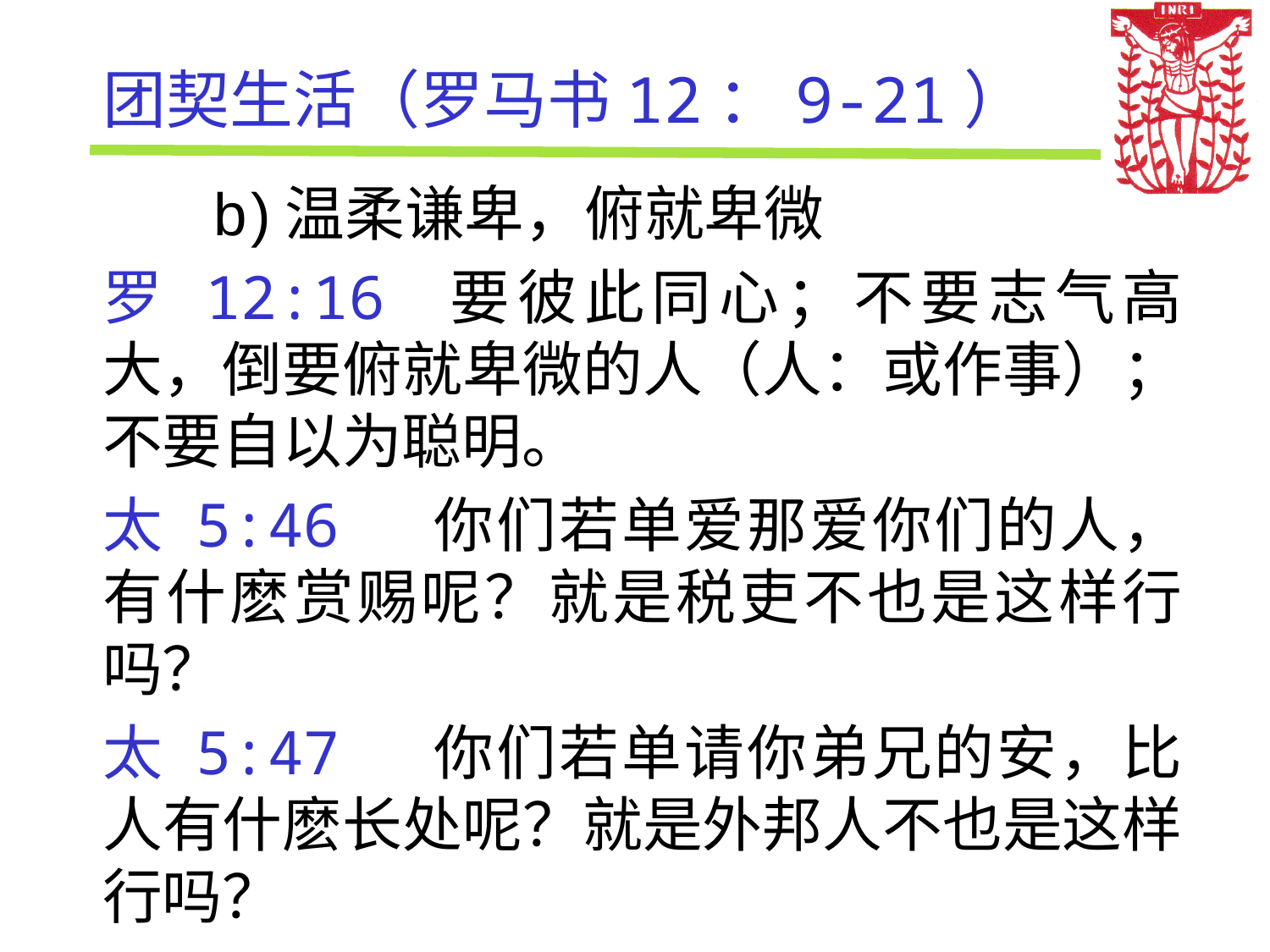

# 团契生活（罗马书12：9-21）
温柔谦卑，俯就卑微
罗 12:16 要彼此同心；不要志气高大，倒要俯就卑微的人（人：或作事）；不要自以为聪明。
太 5:46  你们若单爱那爱你们的人，有什麽赏赐呢？就是税吏不也是这样行吗？
太 5:47  你们若单请你弟兄的安，比人有什麽长处呢？就是外邦人不也是这样行吗？